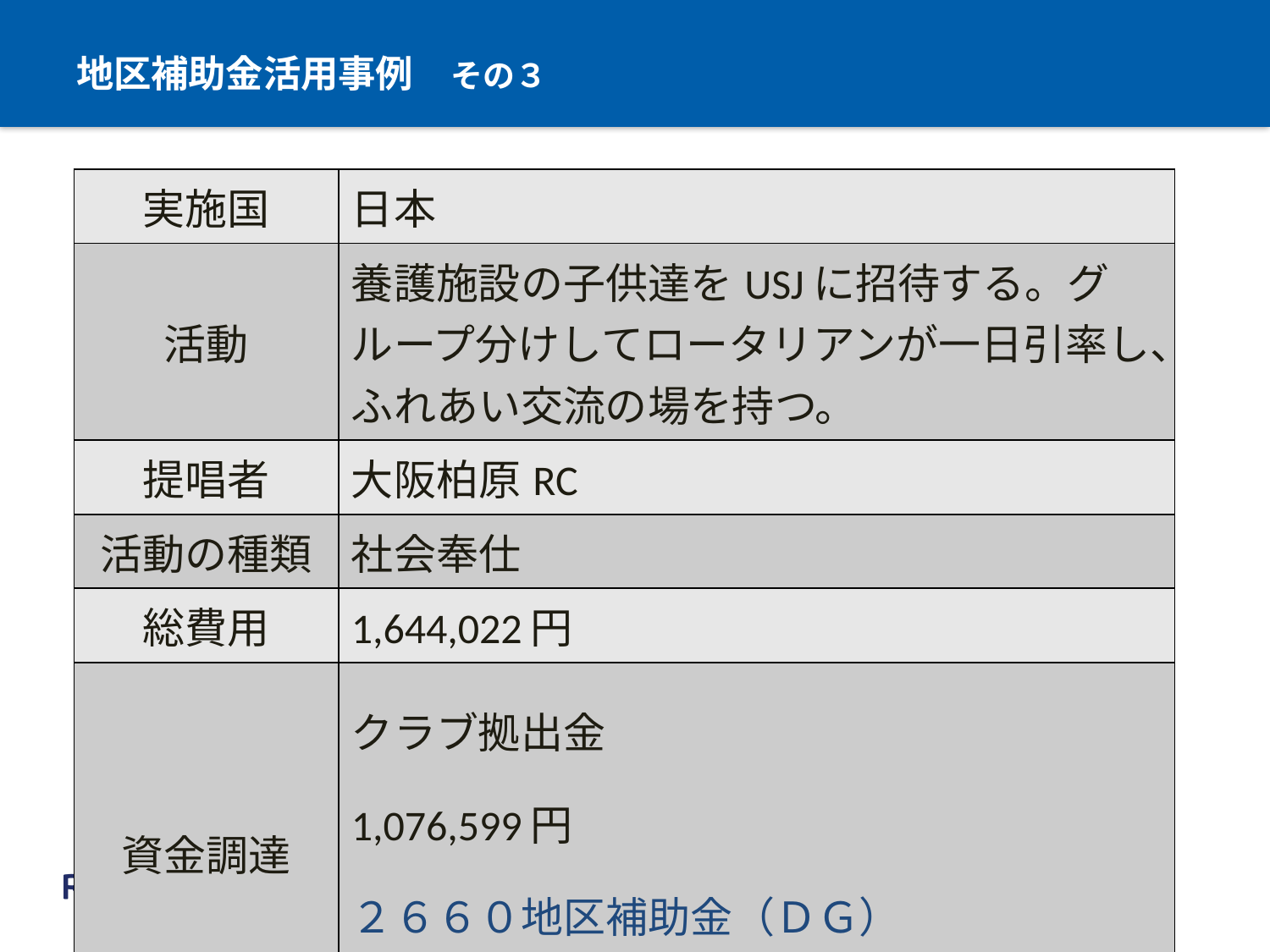

# 地区補助金活用事例　その３
| 実施国 | 日本 |
| --- | --- |
| 活動 | 養護施設の子供達をUSJに招待する。グループ分けしてロータリアンが一日引率し、ふれあい交流の場を持つ。 |
| 提唱者 | 大阪柏原RC |
| 活動の種類 | 社会奉仕 |
| 総費用 | 1,644,022円 |
| 資金調達 | クラブ拠出金　　　　　　　　　　　1,076,599円 ２６６０地区補助金（ＤＧ）　　　　　567,424円 |